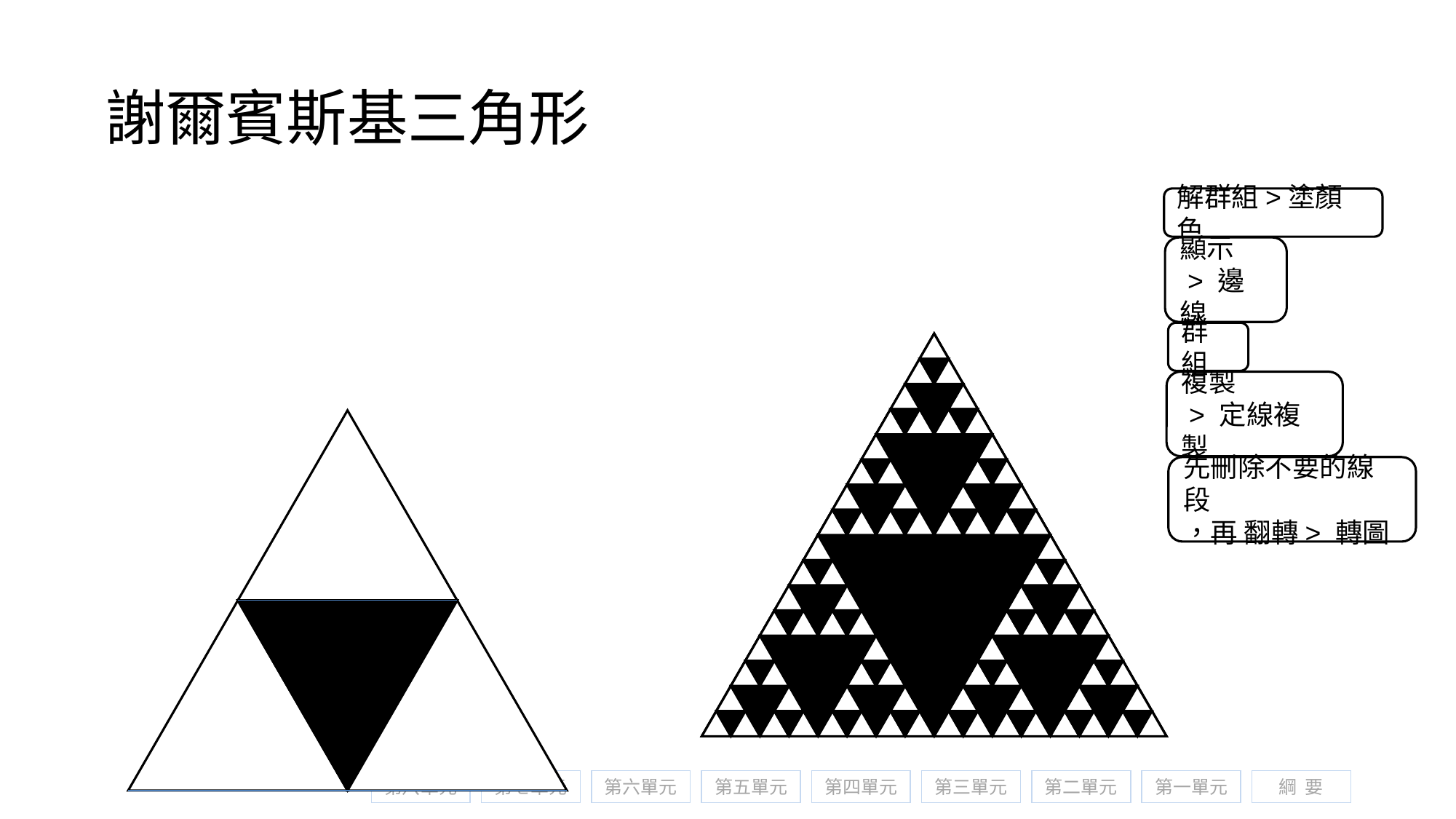

謝爾賓斯基三角形
解群組>塗顏色
顯示
 > 邊線
群組

複製
 > 定線複製

先刪除不要的線段
，再 翻轉> 轉圖